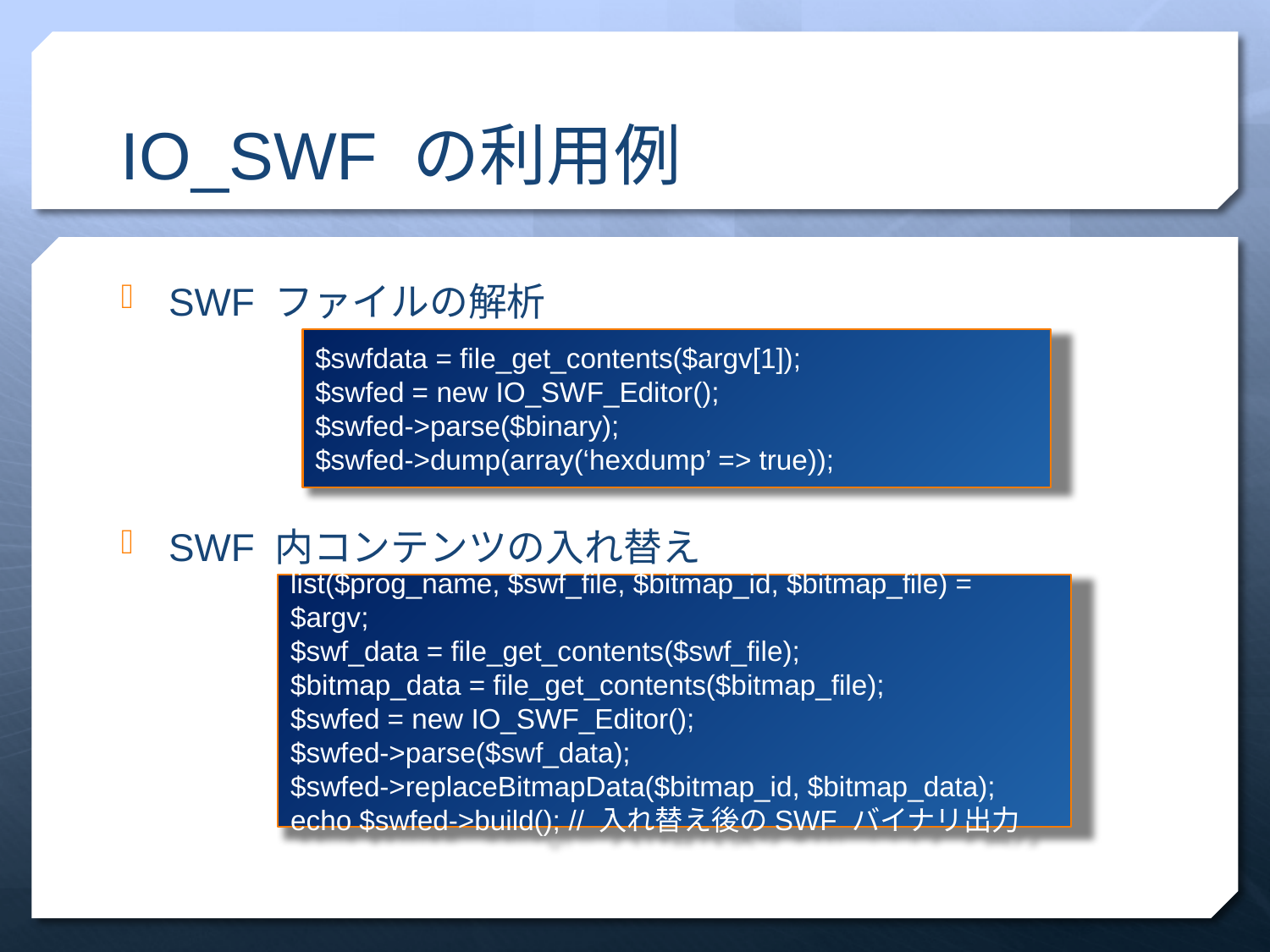

# IO_SWF の利用例
SWF ファイルの解析

SWF 内コンテンツの入れ替え
$swfdata = file_get_contents($argv[1]);
$swfed = new IO_SWF_Editor();
$swfed->parse($binary);
$swfed->dump(array(‘hexdump’ => true));
list($prog_name, $swf_file, $bitmap_id, $bitmap_file) = $argv;
$swf_data = file_get_contents($swf_file);
$bitmap_data = file_get_contents($bitmap_file);
$swfed = new IO_SWF_Editor();
$swfed->parse($swf_data);
$swfed->replaceBitmapData($bitmap_id, $bitmap_data);
echo $swfed->build(); // 入れ替え後のSWF バイナリ出力